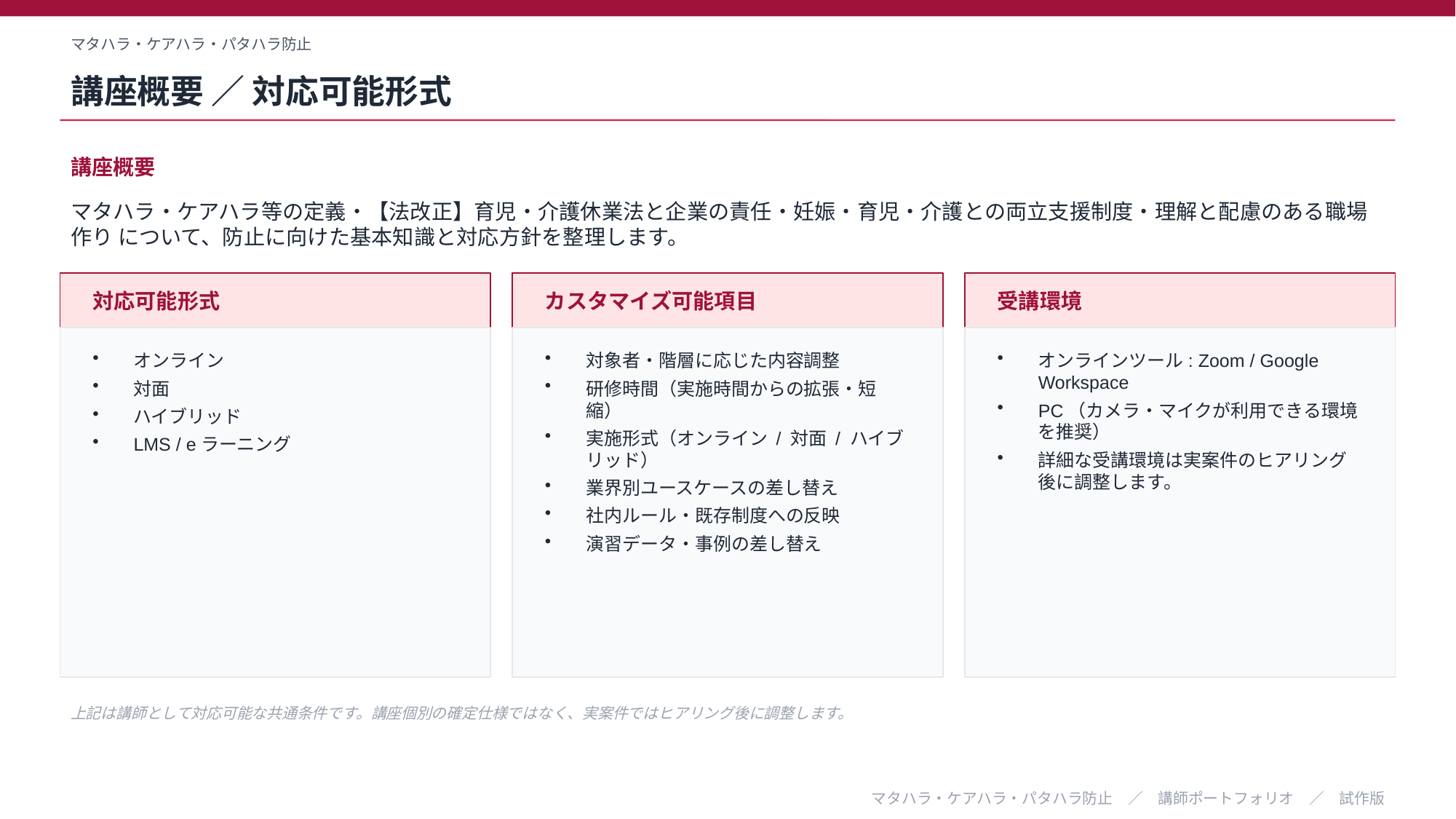

マタハラ・ケアハラ・パタハラ防止
講座概要 ／ 対応可能形式

講座概要
マタハラ・ケアハラ等の定義・【法改正】育児・介護休業法と企業の責任・妊娠・育児・介護との両立支援制度・理解と配慮のある職場作り について、防止に向けた基本知識と対応方針を整理します。

対応可能形式

カスタマイズ可能項目

受講環境

オンライン
対面
ハイブリッド
LMS / eラーニング
対象者・階層に応じた内容調整
研修時間（実施時間からの拡張・短縮）
実施形式（オンライン / 対面 / ハイブリッド）
業界別ユースケースの差し替え
社内ルール・既存制度への反映
演習データ・事例の差し替え
オンラインツール: Zoom / Google Workspace
PC（カメラ・マイクが利用できる環境を推奨）
詳細な受講環境は実案件のヒアリング後に調整します。
上記は講師として対応可能な共通条件です。講座個別の確定仕様ではなく、実案件ではヒアリング後に調整します。
マタハラ・ケアハラ・パタハラ防止　／　講師ポートフォリオ　／　試作版